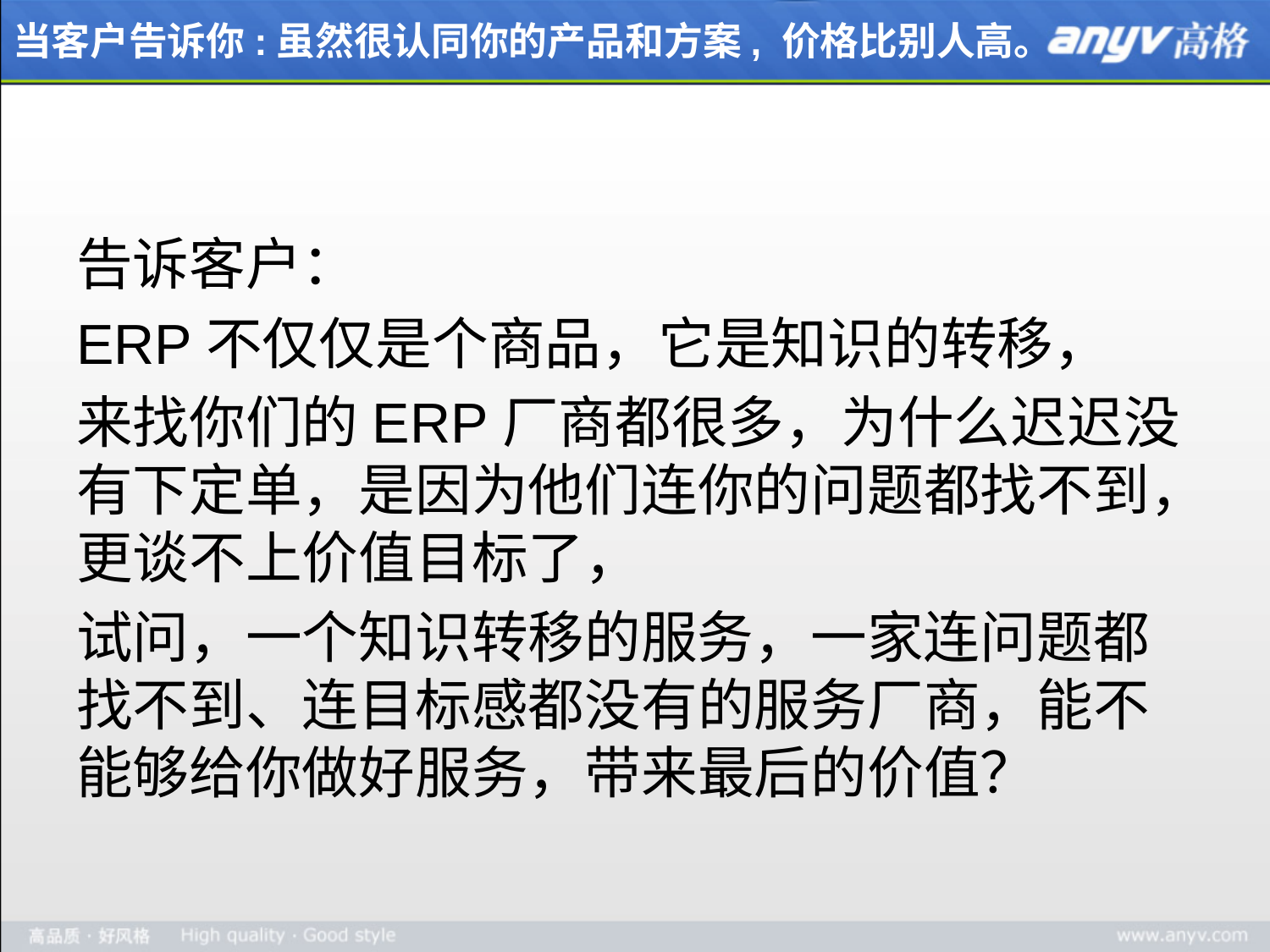

# 当客户告诉你:虽然很认同你的产品和方案, 价格比别人高。
告诉客户：
ERP不仅仅是个商品，它是知识的转移，
来找你们的ERP厂商都很多，为什么迟迟没有下定单，是因为他们连你的问题都找不到，更谈不上价值目标了，
试问，一个知识转移的服务，一家连问题都找不到、连目标感都没有的服务厂商，能不能够给你做好服务，带来最后的价值？